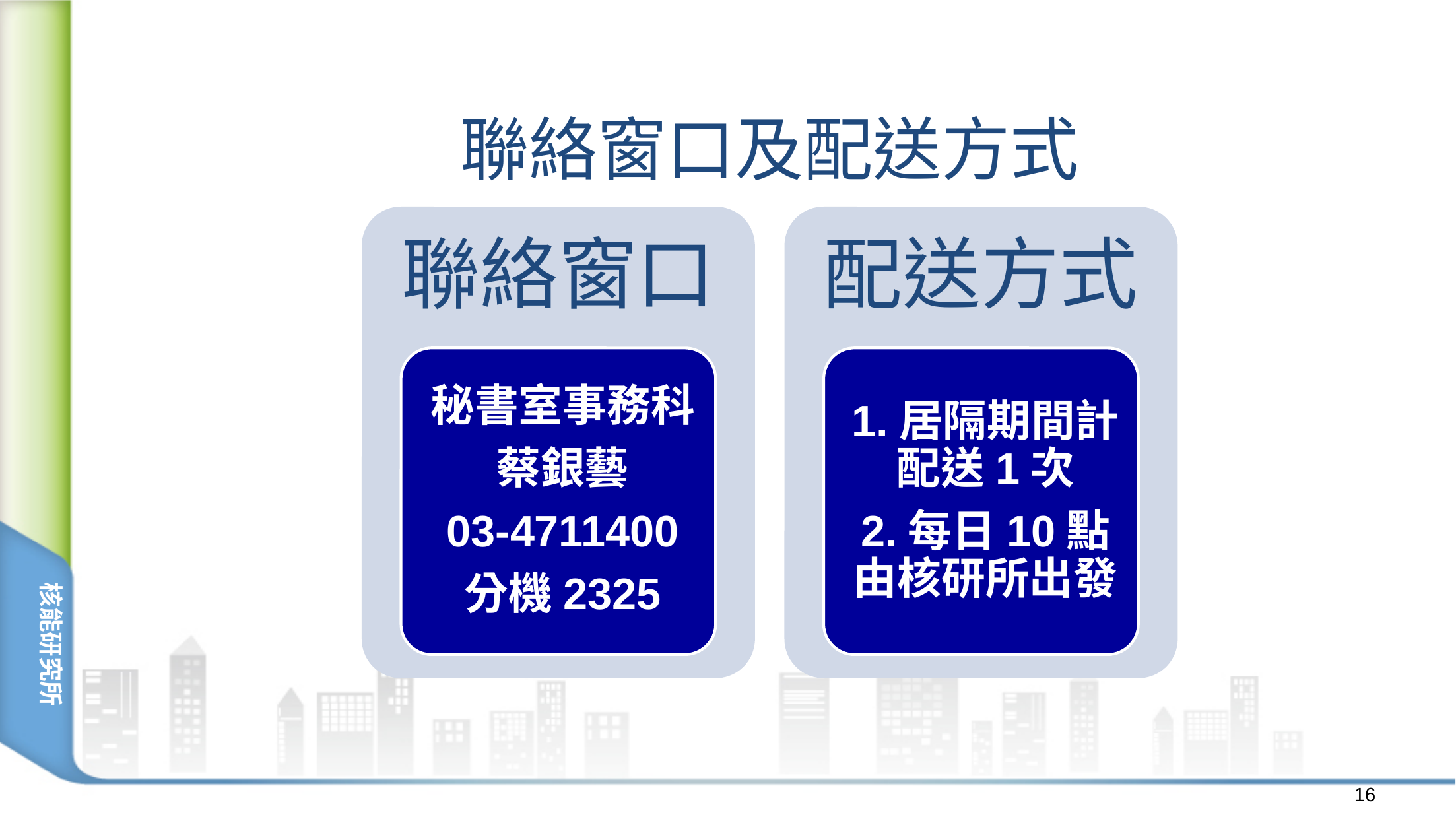

# 聯絡窗口及配送方式
聯絡窗口
秘書室事務科
蔡銀藝
03-4711400
分機2325
配送方式
1.居隔期間計配送1次
2.每日10點由核研所出發
16